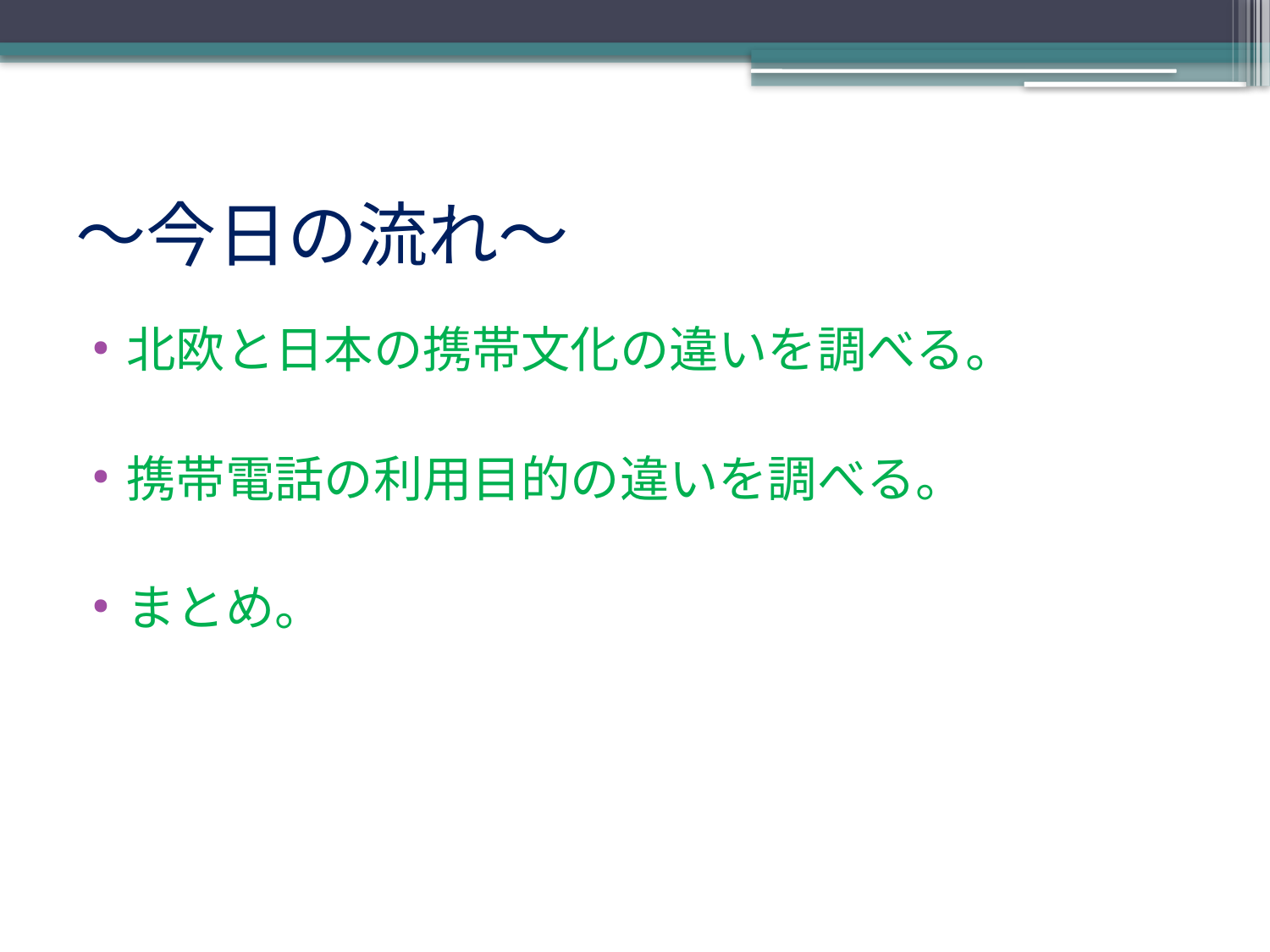

# ～今日の流れ～
北欧と日本の携帯文化の違いを調べる。

携帯電話の利用目的の違いを調べる。

まとめ。